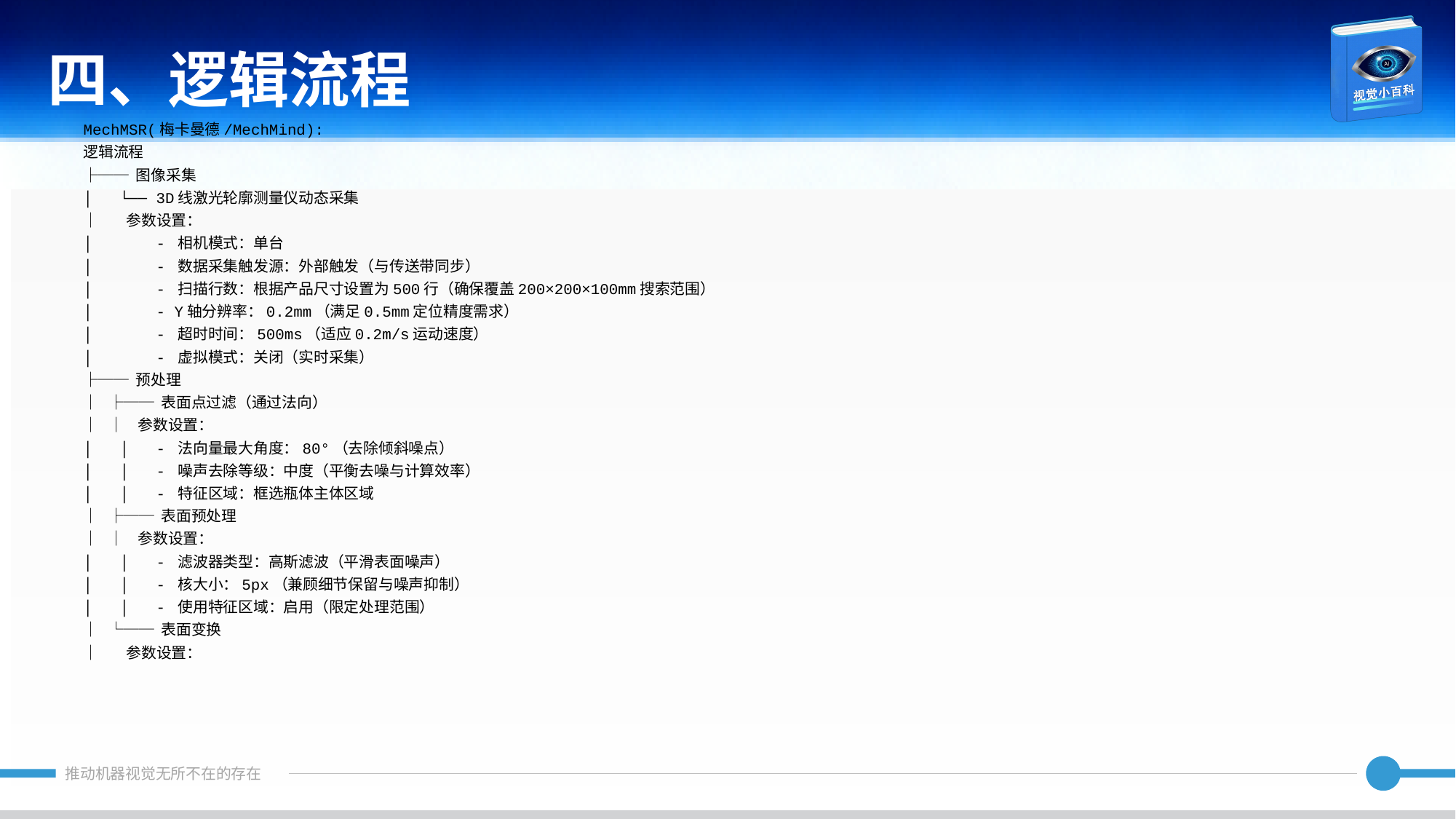

四、逻辑流程

MechMSR(梅卡曼德/MechMind):
逻辑流程
├── 图像采集
│   └── 3D线激光轮廓测量仪动态采集
│       参数设置：
│       - 相机模式：单台
│       - 数据采集触发源：外部触发（与传送带同步）
│       - 扫描行数：根据产品尺寸设置为500行（确保覆盖200×200×100mm搜索范围）
│       - Y轴分辨率：0.2mm（满足0.5mm定位精度需求）
│       - 超时时间：500ms（适应0.2m/s运动速度）
│       - 虚拟模式：关闭（实时采集）
├── 预处理
│   ├── 表面点过滤（通过法向）
│   │   参数设置：
│   │   - 法向量最大角度：80°（去除倾斜噪点）
│   │   - 噪声去除等级：中度（平衡去噪与计算效率）
│   │   - 特征区域：框选瓶体主体区域
│   ├── 表面预处理
│   │   参数设置：
│   │   - 滤波器类型：高斯滤波（平滑表面噪声）
│   │   - 核大小：5px（兼顾细节保留与噪声抑制）
│   │   - 使用特征区域：启用（限定处理范围）
│   └── 表面变换
│       参数设置：
9